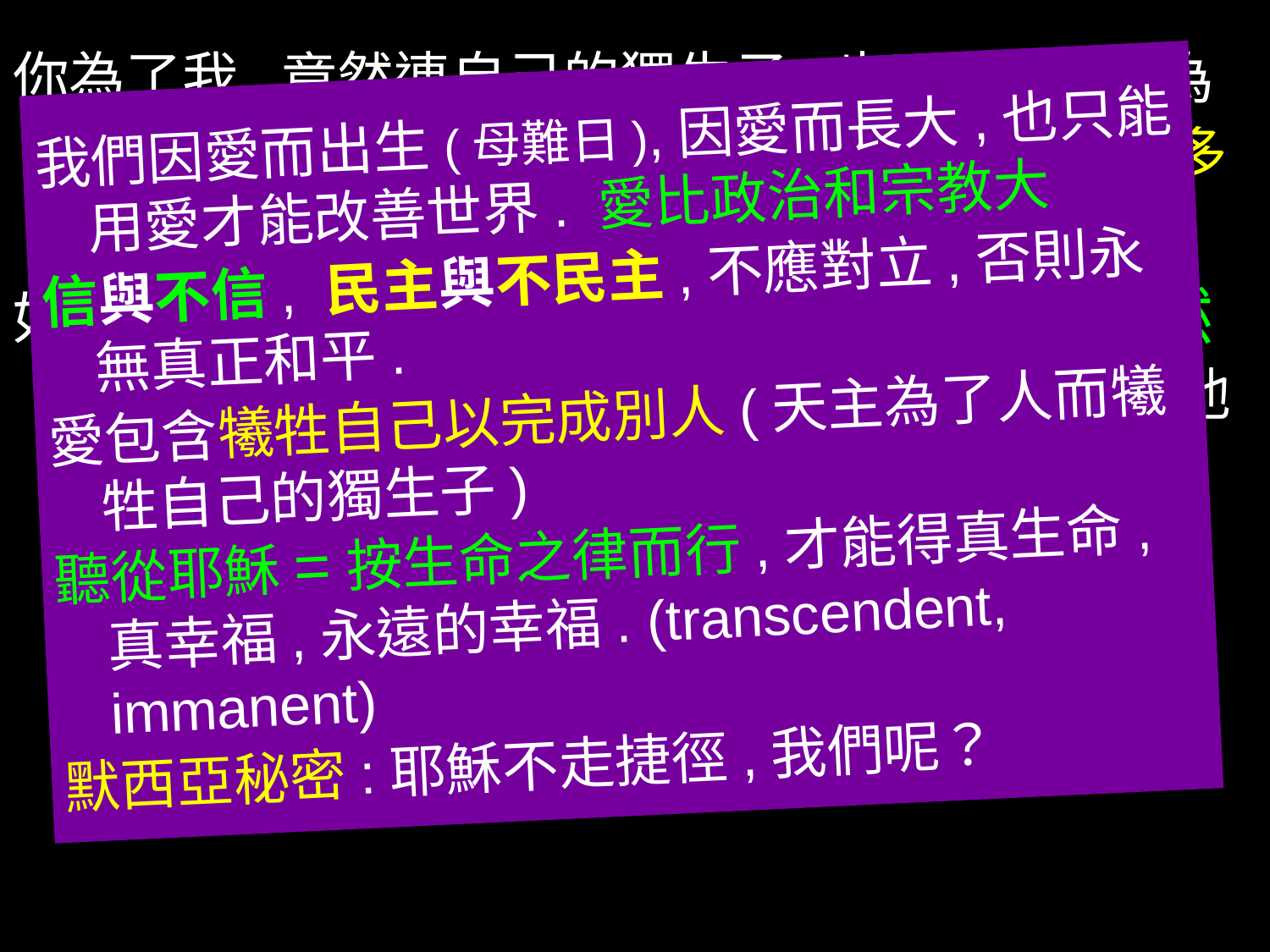

你為了我,竟然連自己的獨生子,也不顧惜.因為你做了這事,沒有顧惜你的獨生子,我必多多降福你,使你的後裔繁多,如同天上的星辰。
如果天主偕同我們,誰能反對我們呢？天主既然沒有憐惜自己的兒子,反而為我們眾人,把他交出來,豈不也把一切,與他一同賜給我們嗎?
「師父,我們在這裡真好！讓我們搭三個帳棚。」 「這是我的愛子,你們要聽從他!」耶穌囑咐他們,非等人子從死者中復活後,不要將他們所見的,告訴任何人。

我們因愛而出生(母難日),因愛而長大,也只能用愛才能改善世界. 愛比政治和宗教大
信與不信, 民主與不民主,不應對立,否則永無真正和平.
愛包含犧牲自己以完成別人(天主為了人而犧牲自己的獨生子)
聽從耶穌=按生命之律而行,才能得真生命,真幸福,永遠的幸福. (transcendent, immanent)
默西亞秘密:耶穌不走捷徑,我們呢？